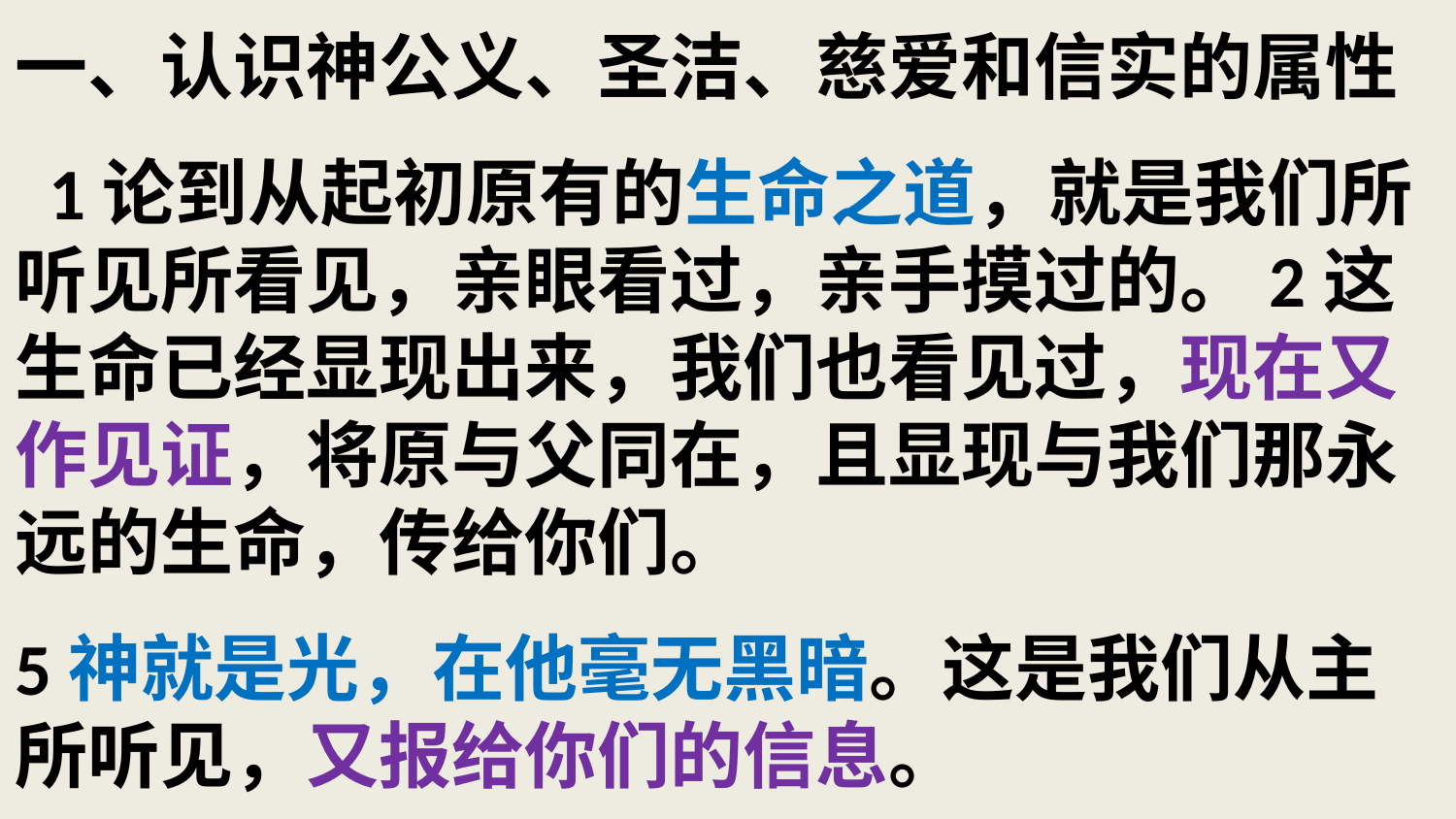

# 一、认识神公义、圣洁、慈爱和信实的属性 1论到从起初原有的生命之道，就是我们所听见所看见，亲眼看过，亲手摸过的。2这生命已经显现出来，我们也看见过，现在又作见证，将原与父同在，且显现与我们那永远的生命，传给你们。 5神就是光，在他毫无黑暗。这是我们从主所听见，又报给你们的信息。